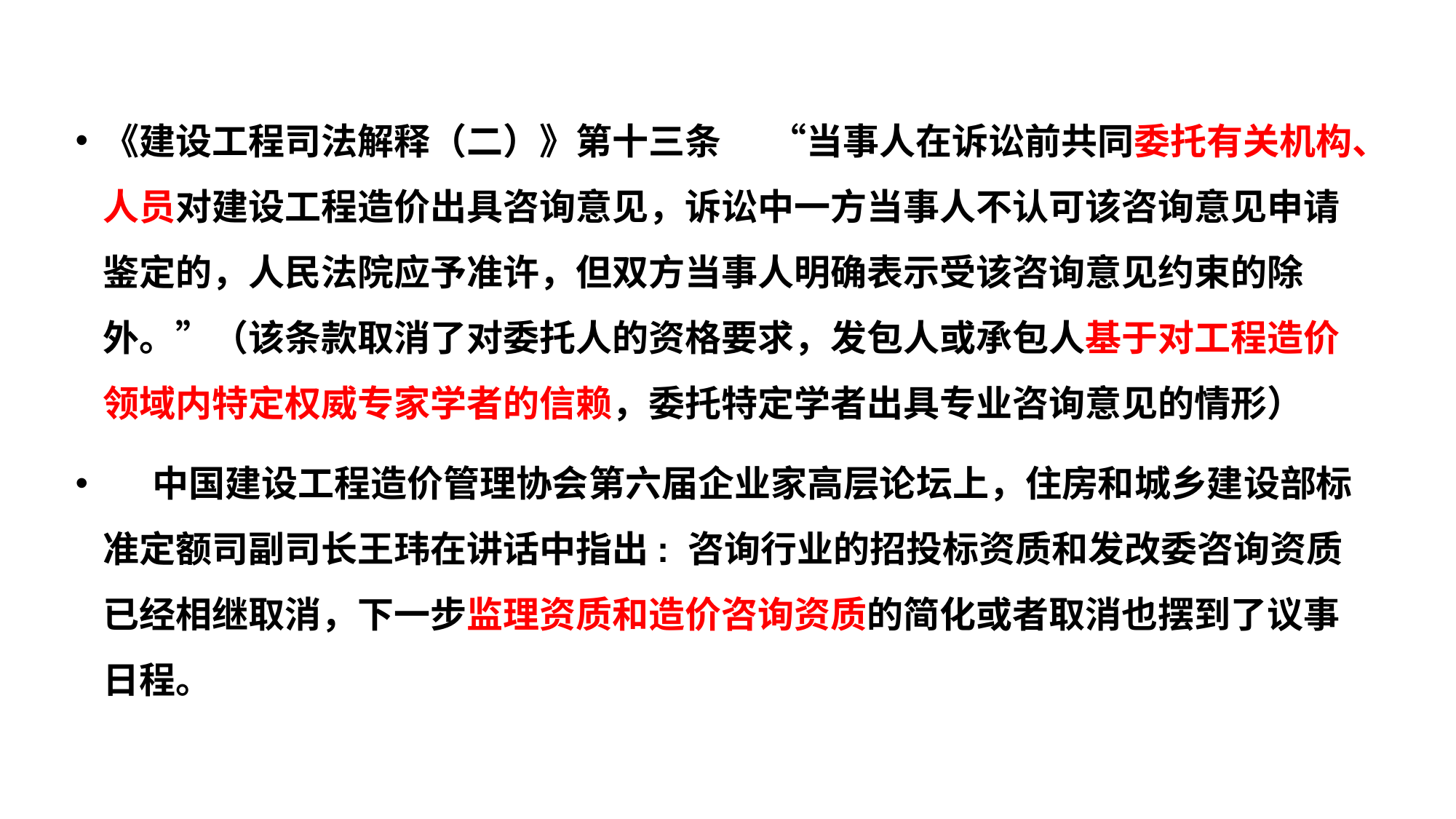

《建设工程司法解释（二）》第十三条      “当事人在诉讼前共同委托有关机构、人员对建设工程造价出具咨询意见，诉讼中一方当事人不认可该咨询意见申请鉴定的，人民法院应予准许，但双方当事人明确表示受该咨询意见约束的除外。”（该条款取消了对委托人的资格要求，发包人或承包人基于对工程造价领域内特定权威专家学者的信赖，委托特定学者出具专业咨询意见的情形）
     中国建设工程造价管理协会第六届企业家高层论坛上，住房和城乡建设部标准定额司副司长王玮在讲话中指出: 咨询行业的招投标资质和发改委咨询资质已经相继取消，下一步监理资质和造价咨询资质的简化或者取消也摆到了议事日程。